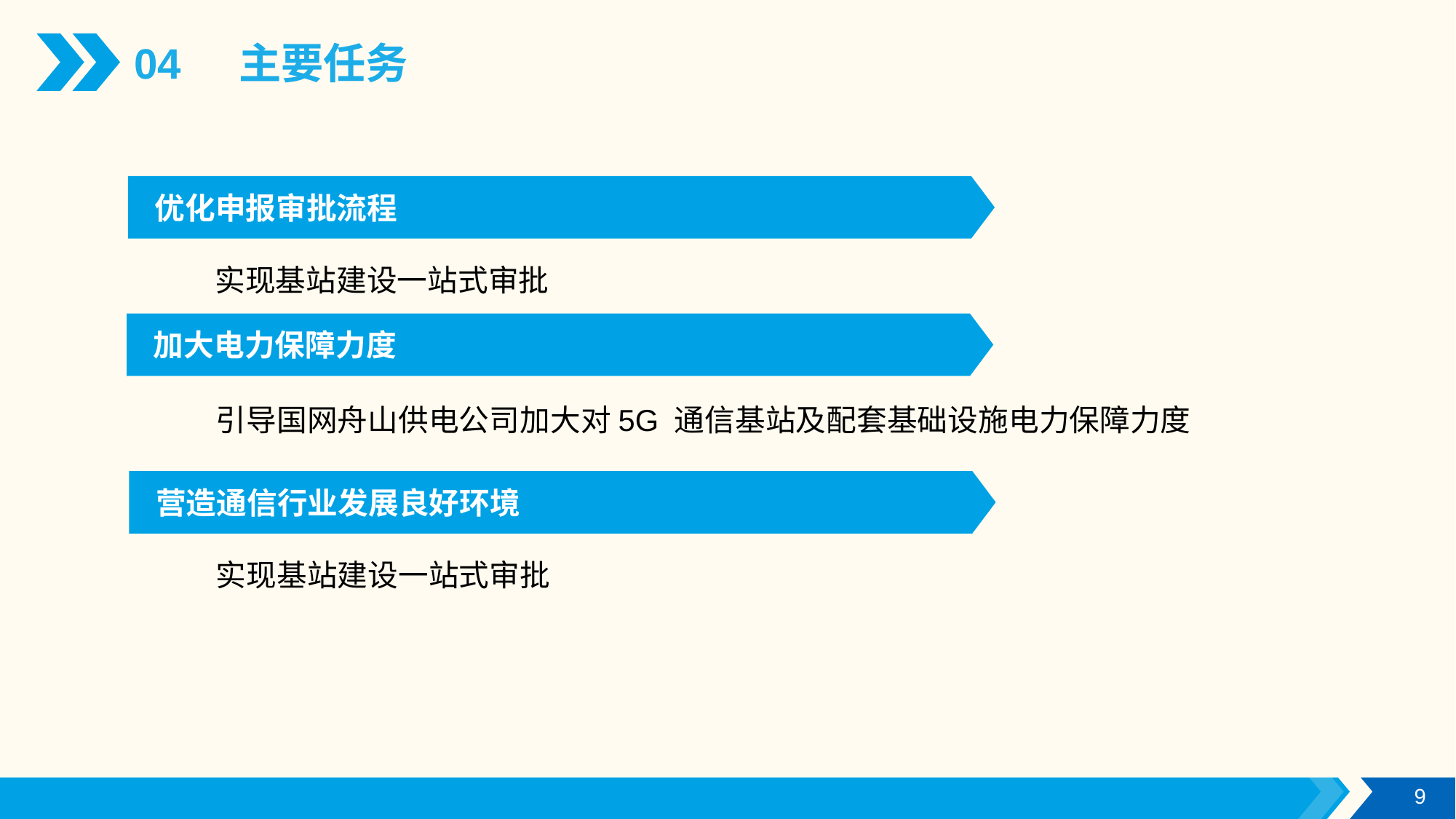

04    主要任务

优化申报审批流程
  实现基站建设一站式审批

加大电力保障力度
  引导国网舟山供电公司加大对5G 通信基站及配套基础设施电力保障力度

营造通信行业发展良好环境
  实现基站建设一站式审批